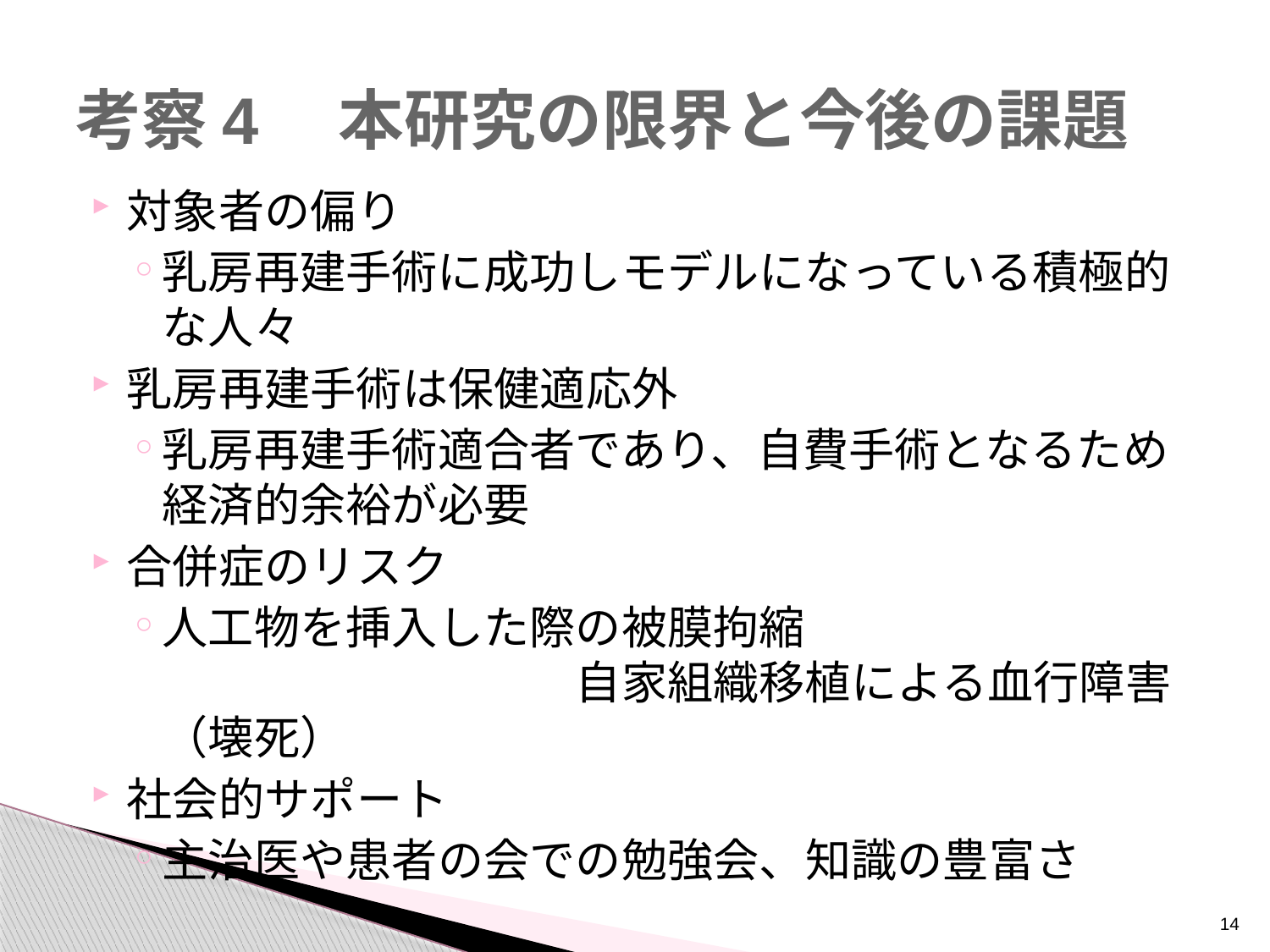

# 考察4　本研究の限界と今後の課題
対象者の偏り
乳房再建手術に成功しモデルになっている積極的な人々
乳房再建手術は保健適応外
乳房再建手術適合者であり、自費手術となるため経済的余裕が必要
合併症のリスク
人工物を挿入した際の被膜拘縮　　　　　　　　　　　　　　　　　自家組織移植による血行障害（壊死）
社会的サポート
主治医や患者の会での勉強会、知識の豊富さ
14